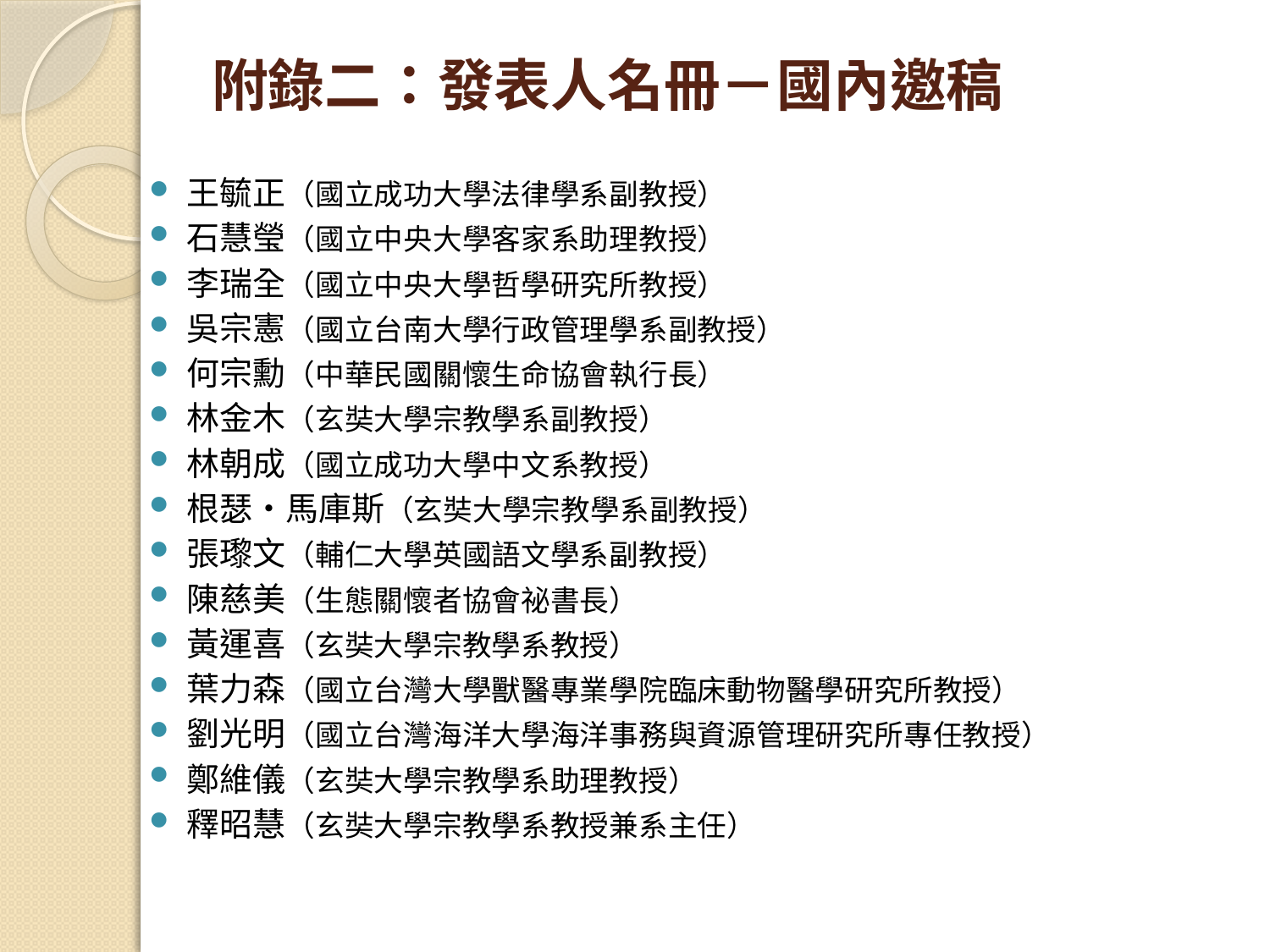

# 附錄二：發表人名冊－國內邀稿
王毓正（國立成功大學法律學系副教授）
石慧瑩（國立中央大學客家系助理教授）
李瑞全（國立中央大學哲學研究所教授）
吳宗憲（國立台南大學行政管理學系副教授）
何宗勳（中華民國關懷生命協會執行長）
林金木（玄奘大學宗教學系副教授）
林朝成（國立成功大學中文系教授）
根瑟‧馬庫斯（玄奘大學宗教學系副教授）
張瓈文（輔仁大學英國語文學系副教授）
陳慈美（生態關懷者協會祕書長）
黃運喜（玄奘大學宗教學系教授）
葉力森（國立台灣大學獸醫專業學院臨床動物醫學研究所教授）
劉光明（國立台灣海洋大學海洋事務與資源管理研究所專任教授）
鄭維儀（玄奘大學宗教學系助理教授）
釋昭慧（玄奘大學宗教學系教授兼系主任）